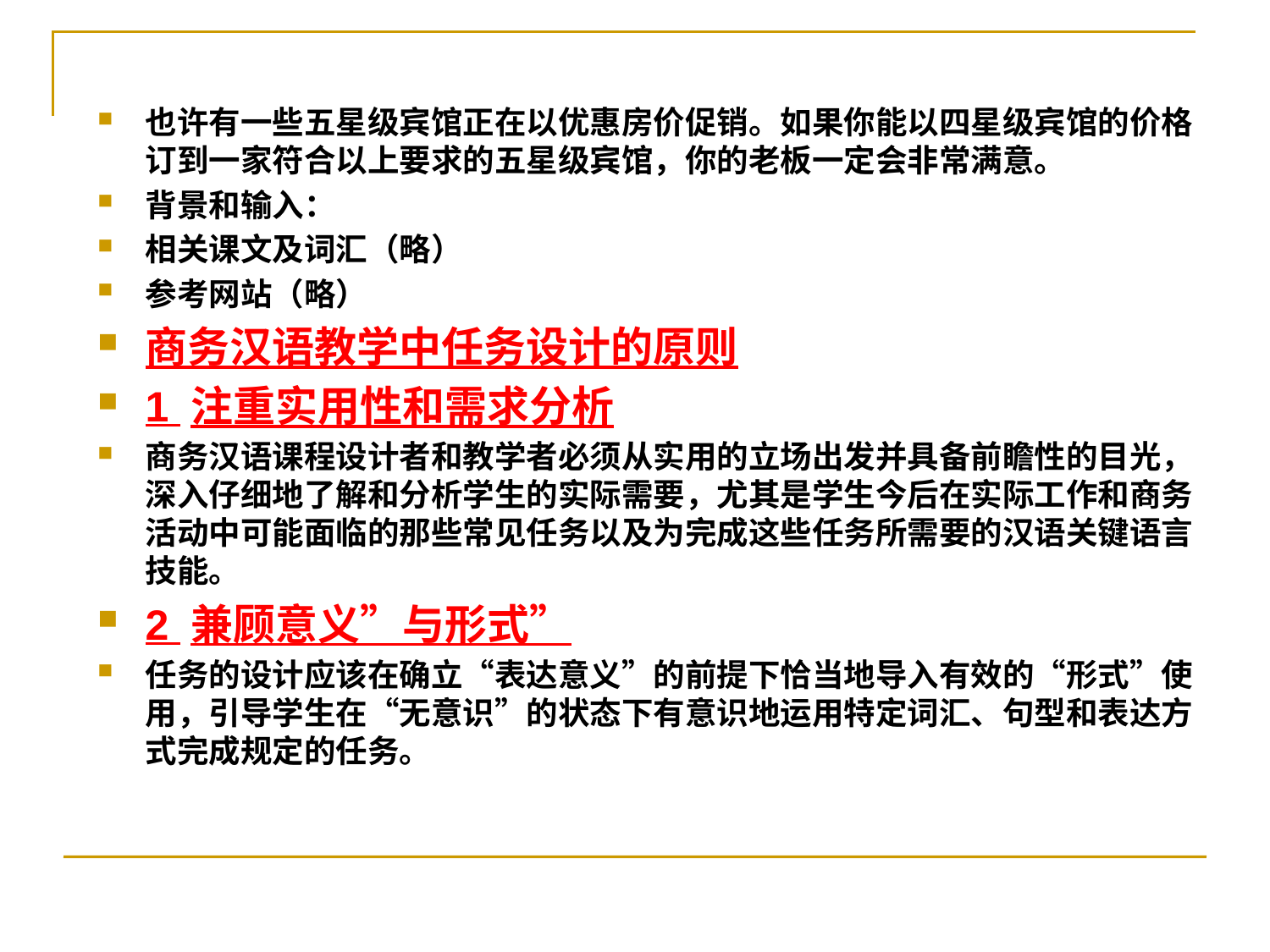

也许有一些五星级宾馆正在以优惠房价促销。如果你能以四星级宾馆的价格订到一家符合以上要求的五星级宾馆，你的老板一定会非常满意。
背景和输入：
相关课文及词汇（略）
参考网站（略）
商务汉语教学中任务设计的原则
1 注重实用性和需求分析
商务汉语课程设计者和教学者必须从实用的立场出发并具备前瞻性的目光，深入仔细地了解和分析学生的实际需要，尤其是学生今后在实际工作和商务活动中可能面临的那些常见任务以及为完成这些任务所需要的汉语关键语言技能。
2 兼顾意义”与形式”
任务的设计应该在确立“表达意义”的前提下恰当地导入有效的“形式”使用，引导学生在“无意识”的状态下有意识地运用特定词汇、句型和表达方式完成规定的任务。